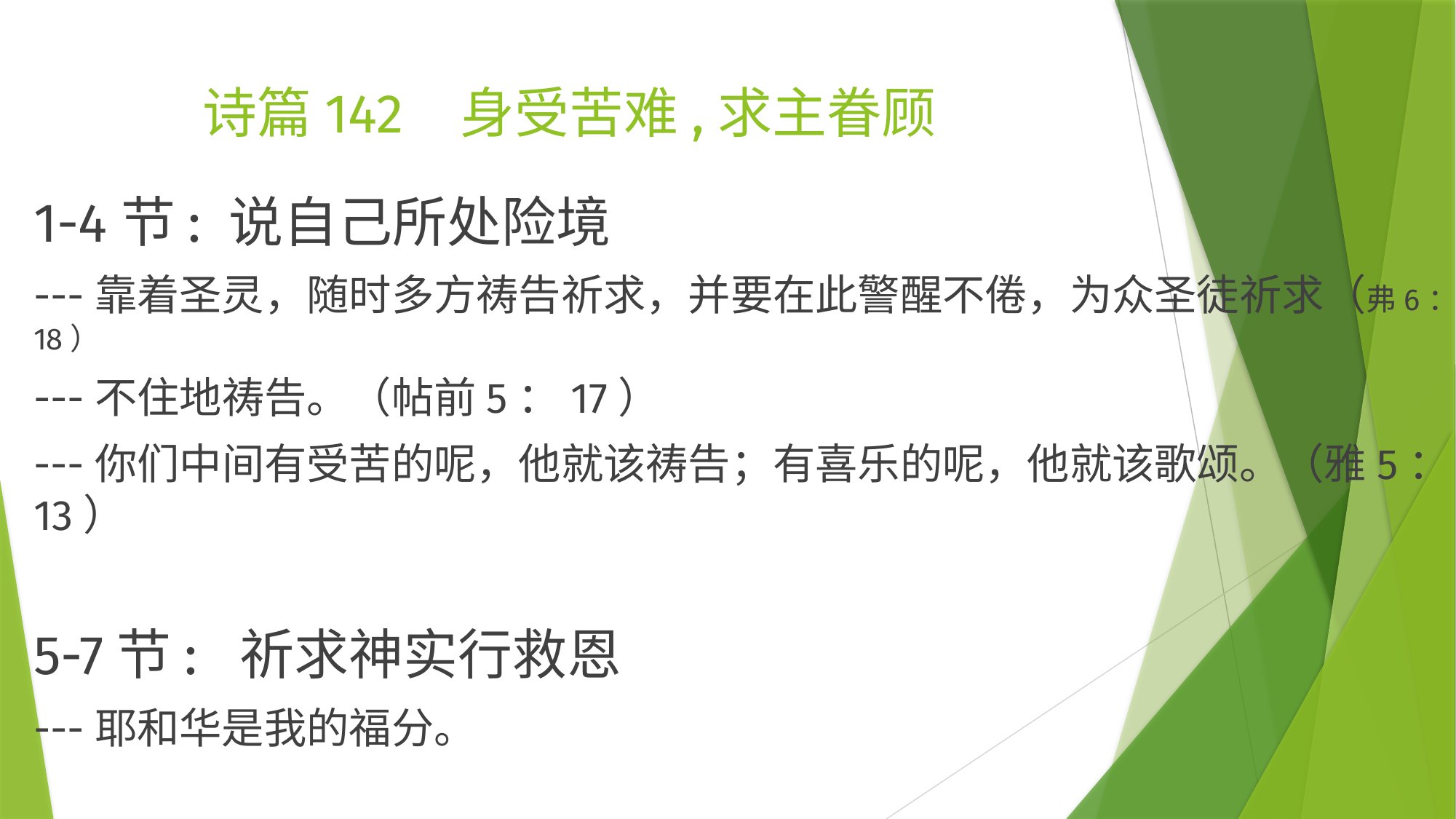

# 诗篇142   身受苦难,求主眷顾
1-4节: 说自己所处险境
---靠着圣灵，随时多方祷告祈求，并要在此警醒不倦，为众圣徒祈求（弗6：18）
---不住地祷告。（帖前5：17）
---你们中间有受苦的呢，他就该祷告；有喜乐的呢，他就该歌颂。（雅5：13）

5-7节:  祈求神实行救恩
---耶和华是我的福分。